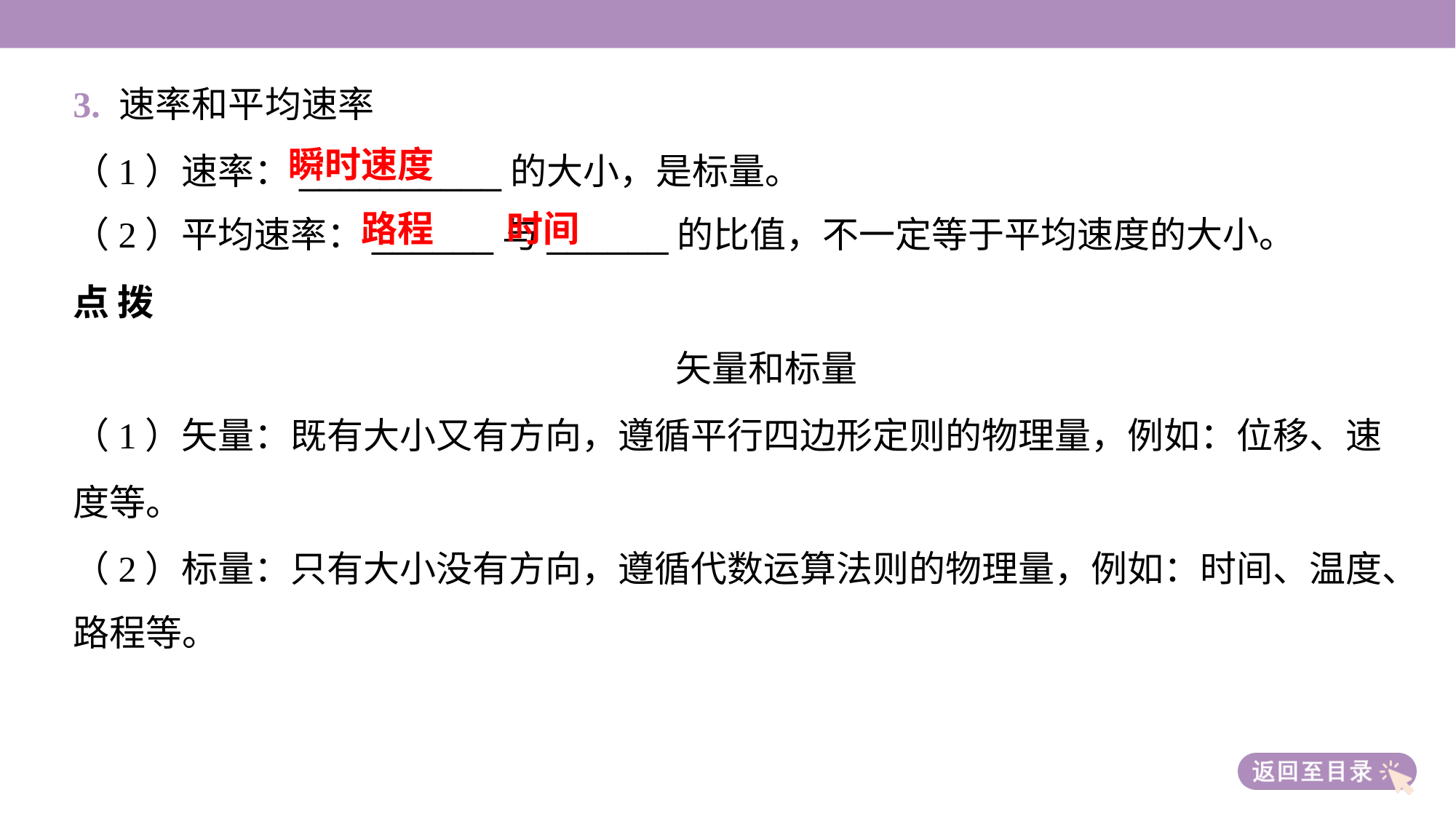

3. 速率和平均速率
（1）速率：__________的大小，是标量。
（2）平均速率：______与______的比值，不一定等于平均速度的大小。
瞬时速度
路程
时间
点 拨
    矢量和标量
（1）矢量：既有大小又有方向，遵循平行四边形定则的物理量，例如：位移、速
度等。
（2）标量：只有大小没有方向，遵循代数运算法则的物理量，例如：时间、温度、
路程等。